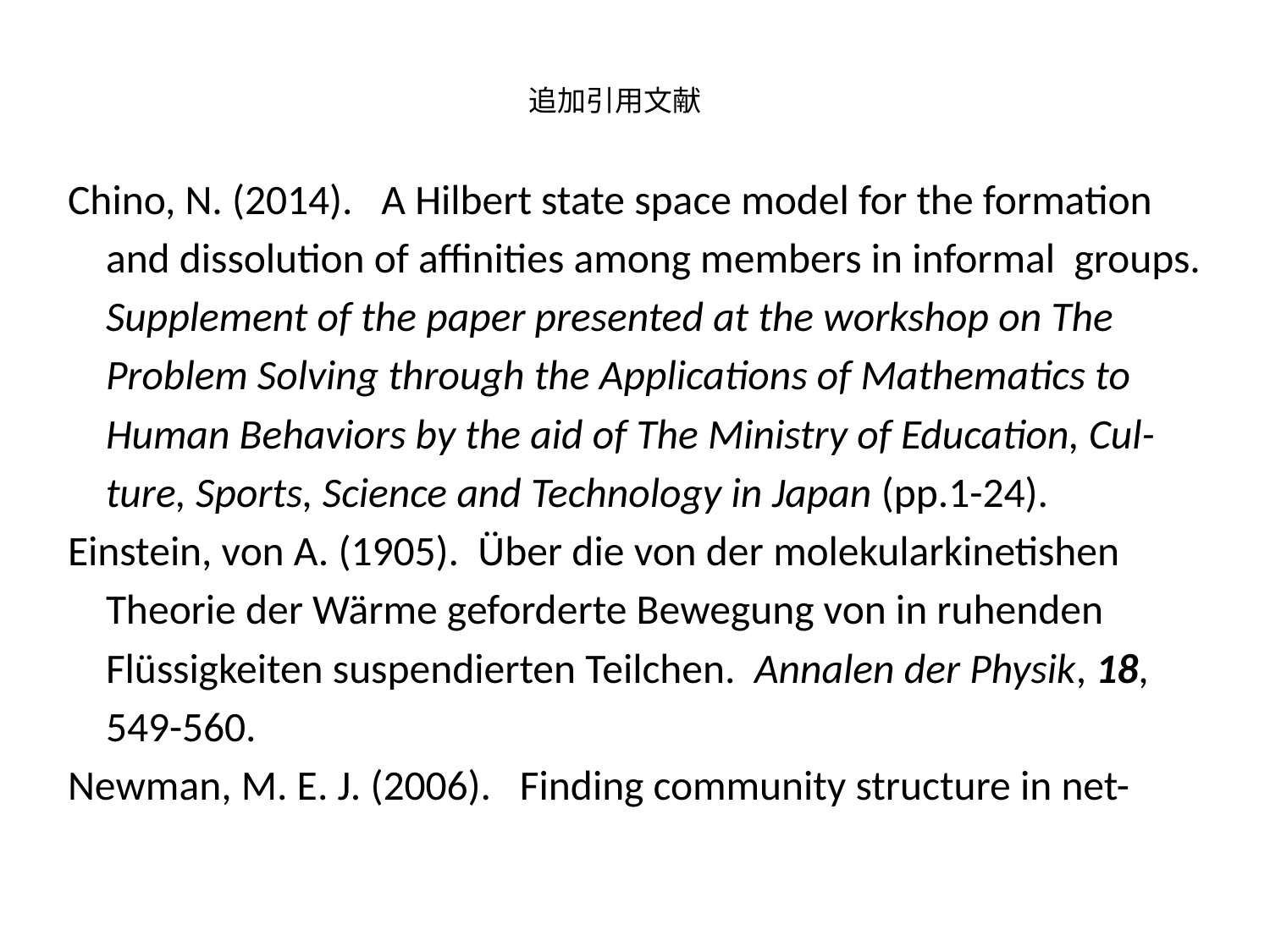

# 追加引用文献
Chino, N. (2014).   A Hilbert state space model for the formation
    and dissolution of affinities among members in informal  groups.
    Supplement of the paper presented at the workshop on The
    Problem Solving through the Applications of Mathematics to
    Human Behaviors by the aid of The Ministry of Education, Cul-
    ture, Sports, Science and Technology in Japan (pp.1-24).
Einstein, von A. (1905).  Über die von der molekularkinetishen
    Theorie der Wärme geforderte Bewegung von in ruhenden
    Flüssigkeiten suspendierten Teilchen.  Annalen der Physik, 18,
    549-560.
Newman, M. E. J. (2006).   Finding community structure in net-